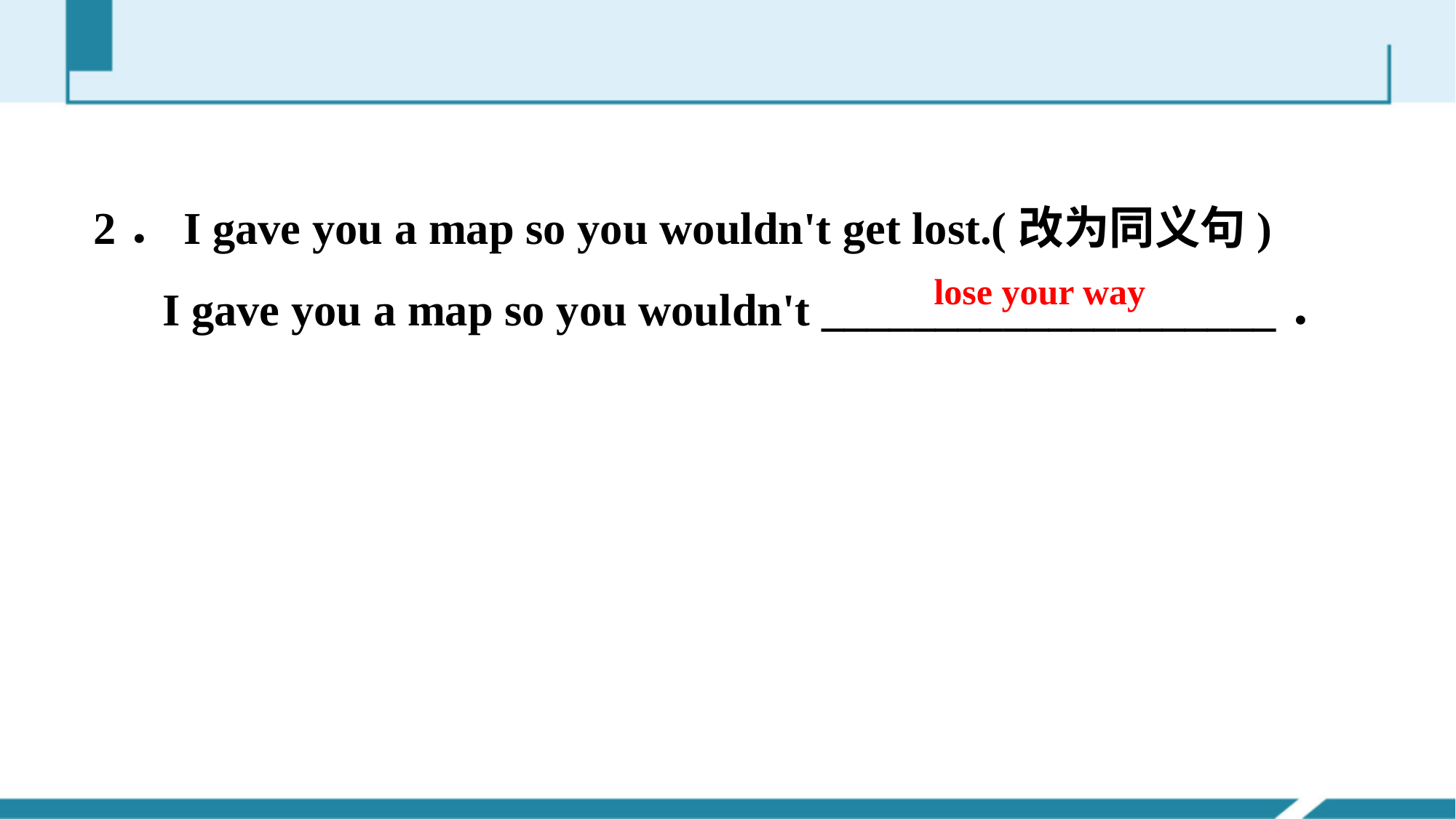

2．I gave you a map so you wouldn't get lost.(改为同义句)
      I gave you a map so you wouldn't ____________________．
lose your way